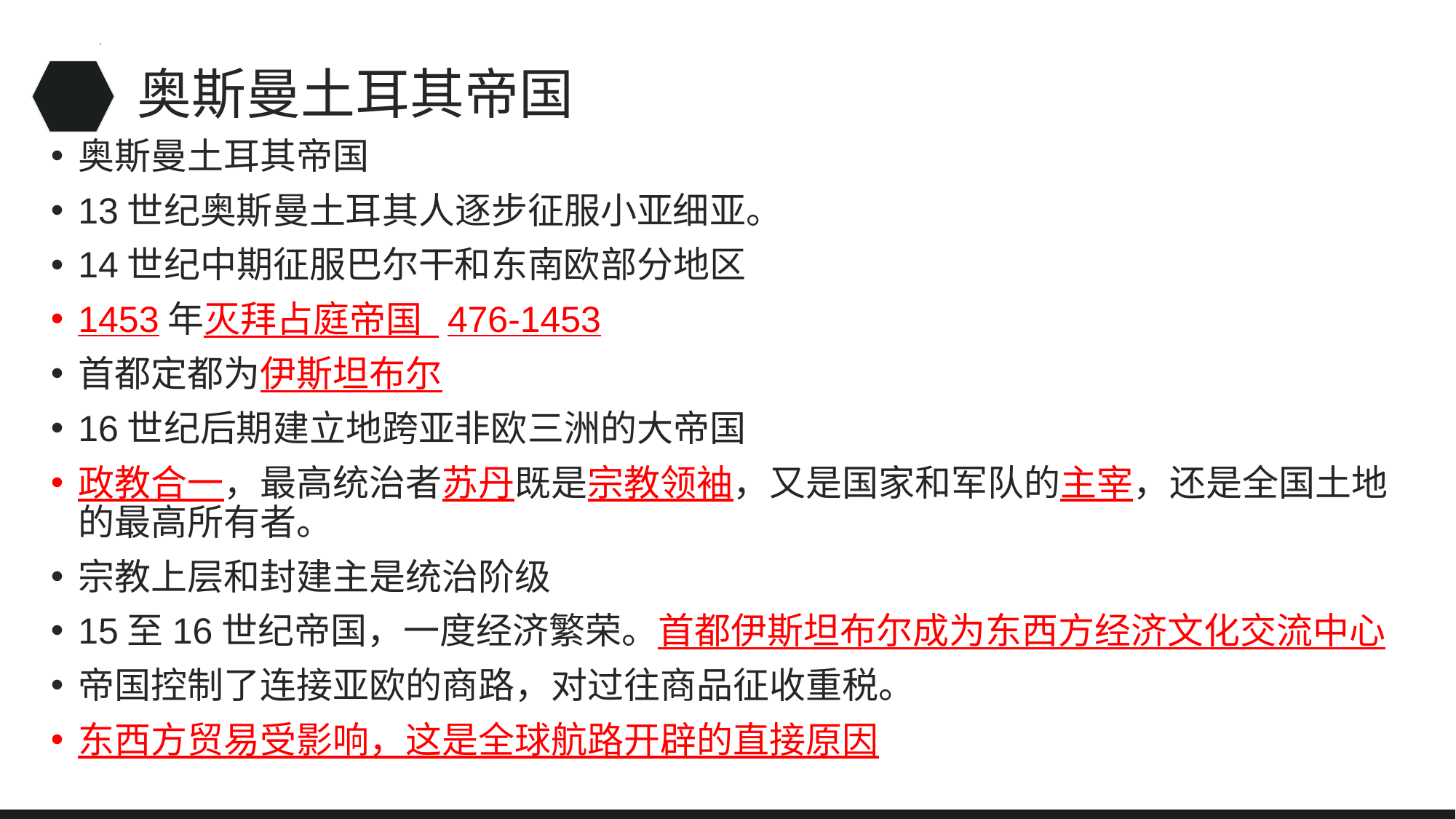

# 奥斯曼土耳其帝国
奥斯曼土耳其帝国
13世纪奥斯曼土耳其人逐步征服小亚细亚。
14世纪中期征服巴尔干和东南欧部分地区
1453年灭拜占庭帝国  476-1453
首都定都为伊斯坦布尔
16世纪后期建立地跨亚非欧三洲的大帝国
政教合一，最高统治者苏丹既是宗教领袖，又是国家和军队的主宰，还是全国土地的最高所有者。
宗教上层和封建主是统治阶级
15至16世纪帝国，一度经济繁荣。首都伊斯坦布尔成为东西方经济文化交流中心
帝国控制了连接亚欧的商路，对过往商品征收重税。
东西方贸易受影响，这是全球航路开辟的直接原因